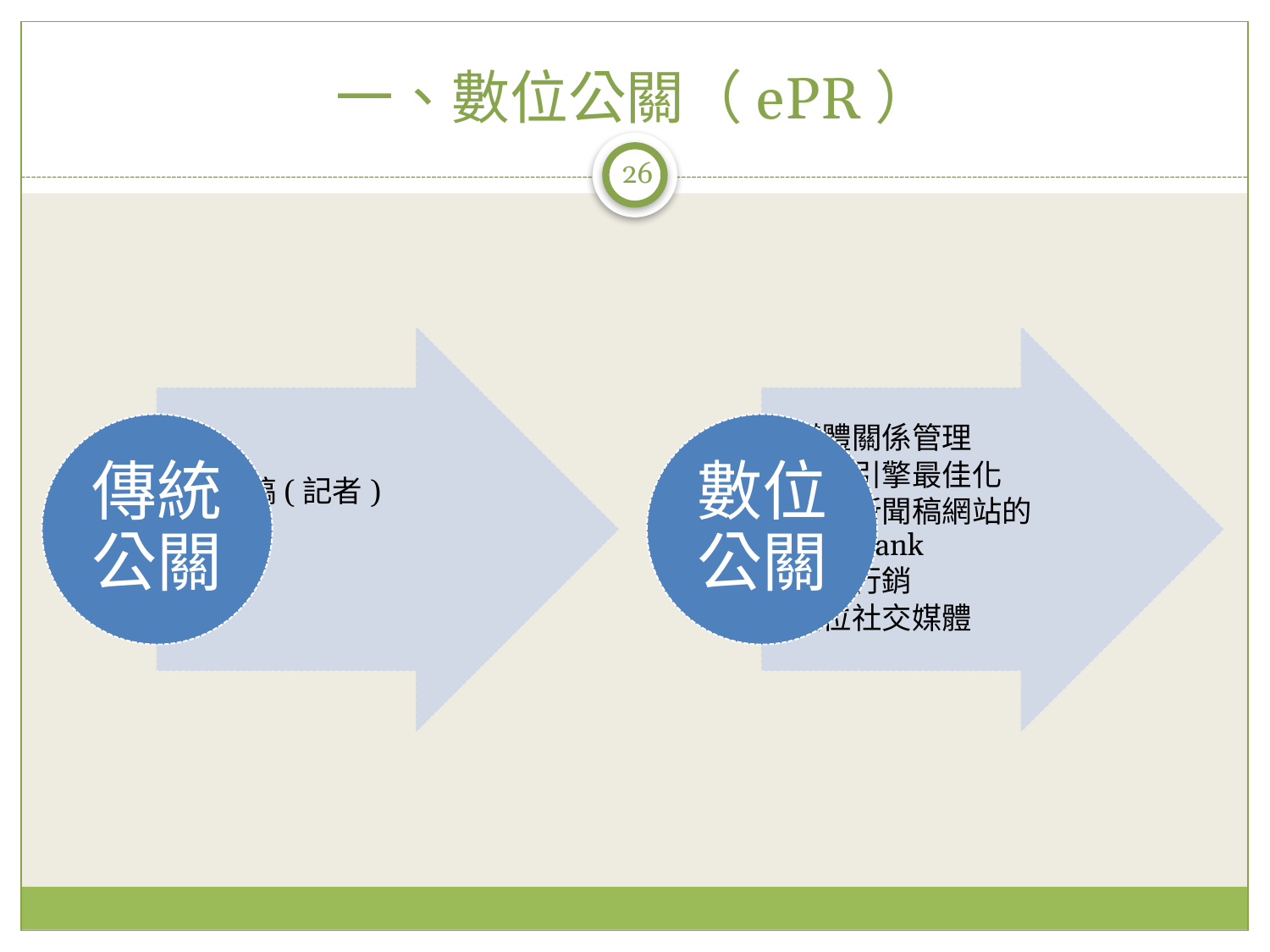

# 一、數位公關（ePR）
26
新聞稿(記者)
廣告
活動
傳統公關
媒體關係管理
搜尋引擎最佳化
提升新聞稿網站的Page rank
口碑行銷
數位社交媒體
數位公關